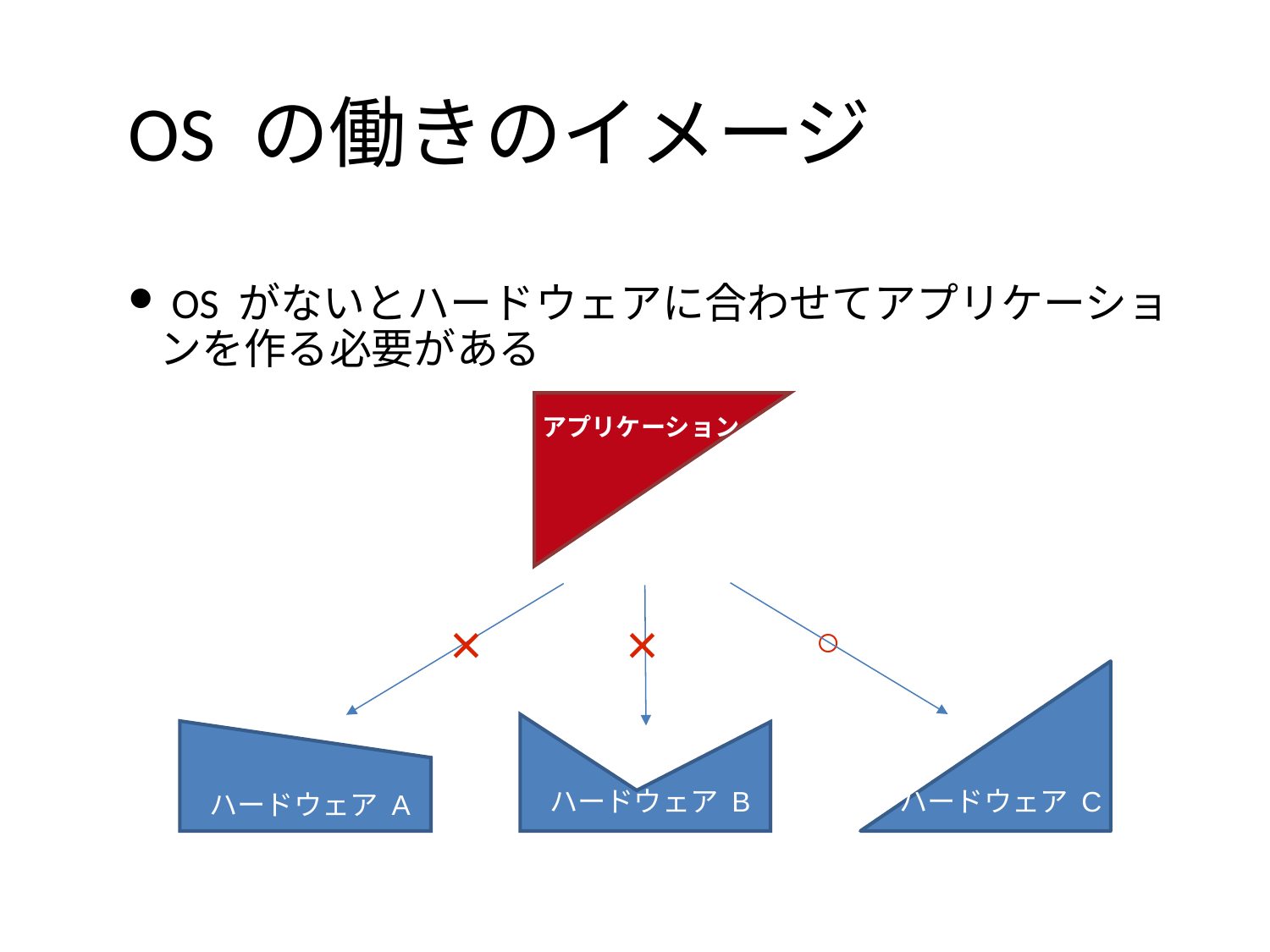

# OS の働きのイメージ
 OS がないとハードウェアに合わせてアプリケーションを作る必要がある

アプリケーション
×
×
○

ハードウェア B
ハードウェア A
ハードウェア C
ハードウェア C